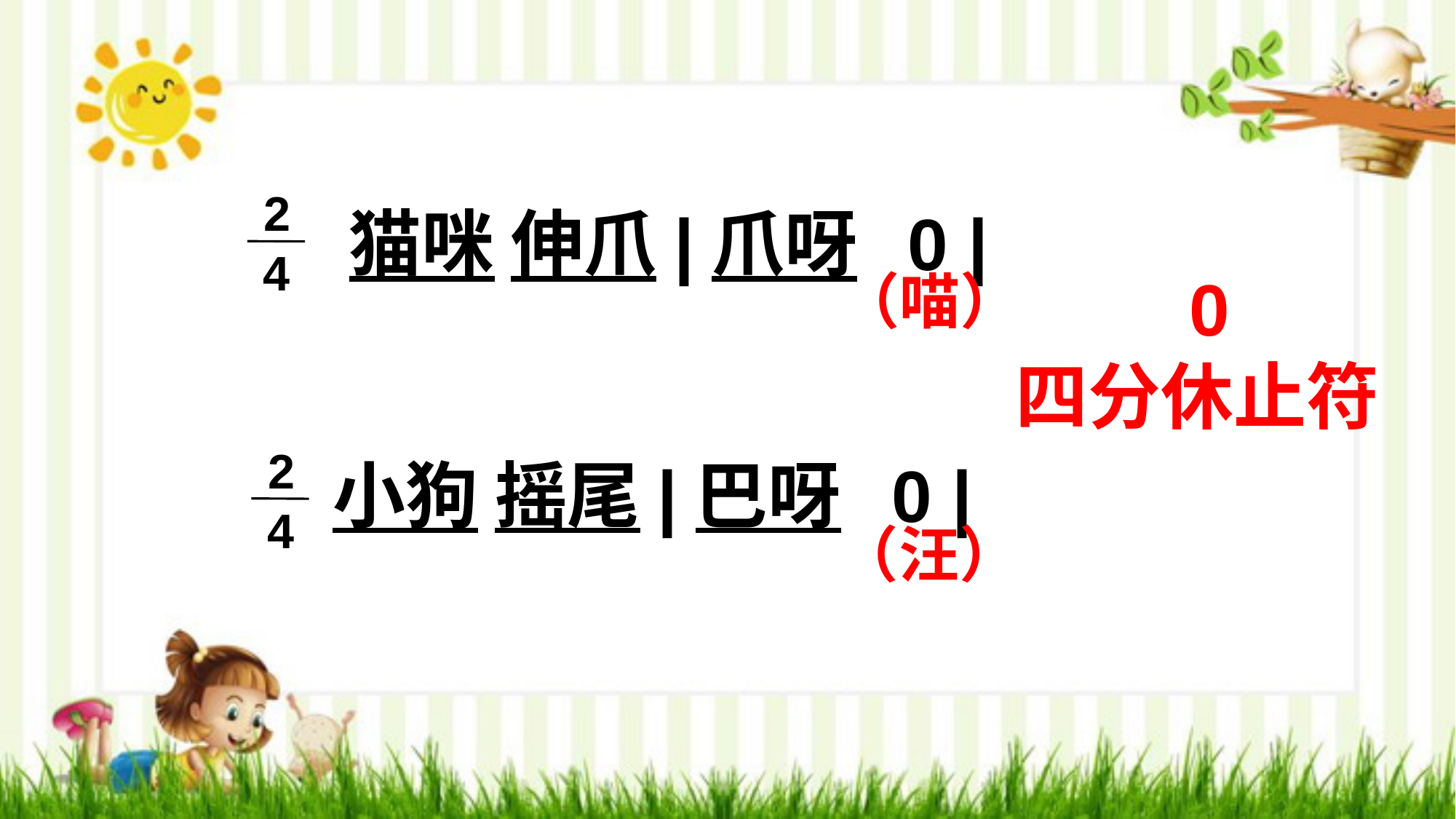

2
4
    猫咪 伸爪|爪呀  0 |
（喵）
（汪）
0
四分休止符
2
4

小狗 摇尾|巴呀  0 |